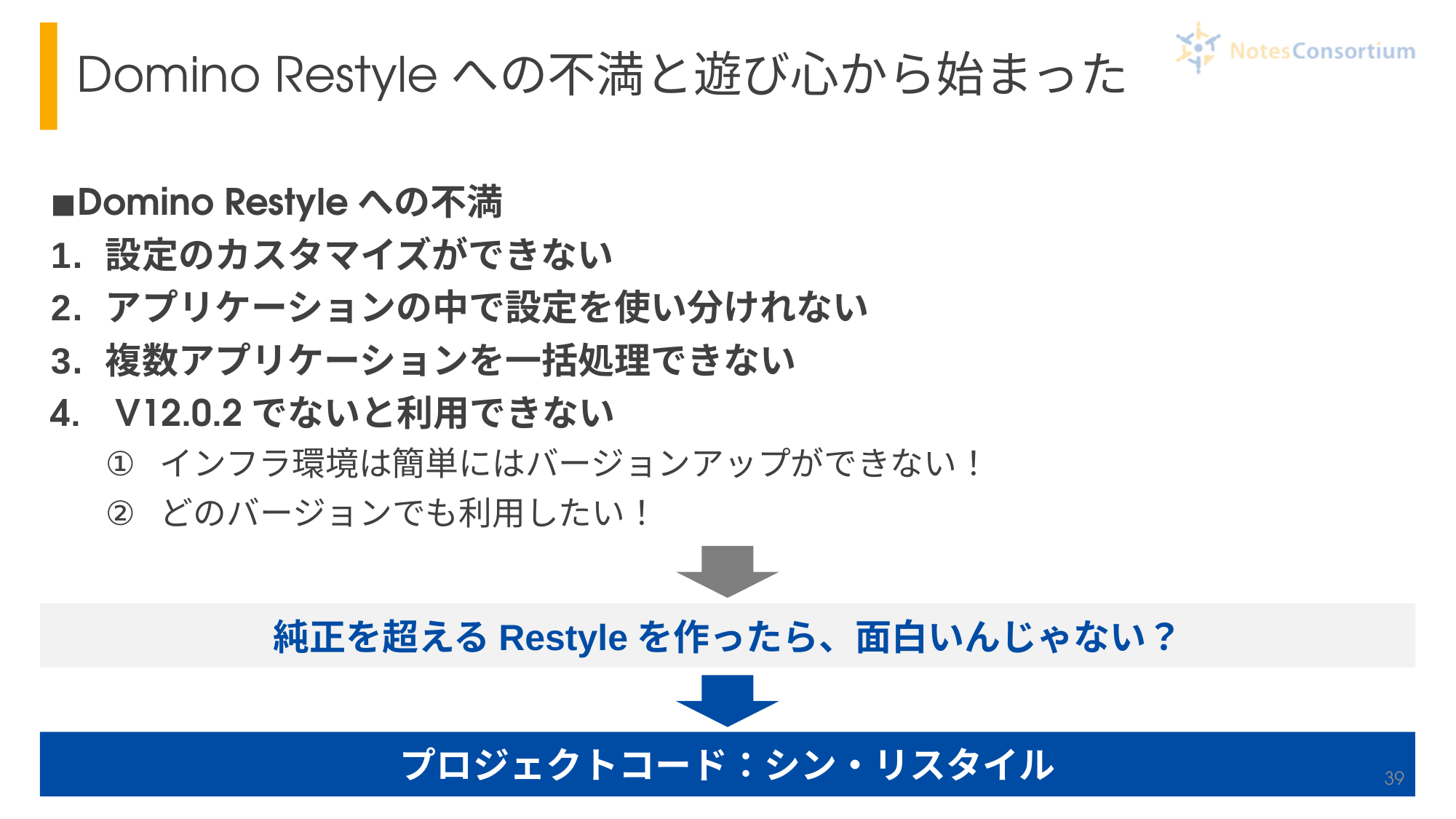

# Domino Restyleへの不満と遊び心から始まった
■Domino Restyleへの不満
設定のカスタマイズができない
アプリケーションの中で設定を使い分けれない
複数アプリケーションを一括処理できない
 V12.0.2でないと利用できない
インフラ環境は簡単にはバージョンアップができない！
どのバージョンでも利用したい！

純正を超えるRestyleを作ったら、面白いんじゃない？

プロジェクトコード：シン・リスタイル
39